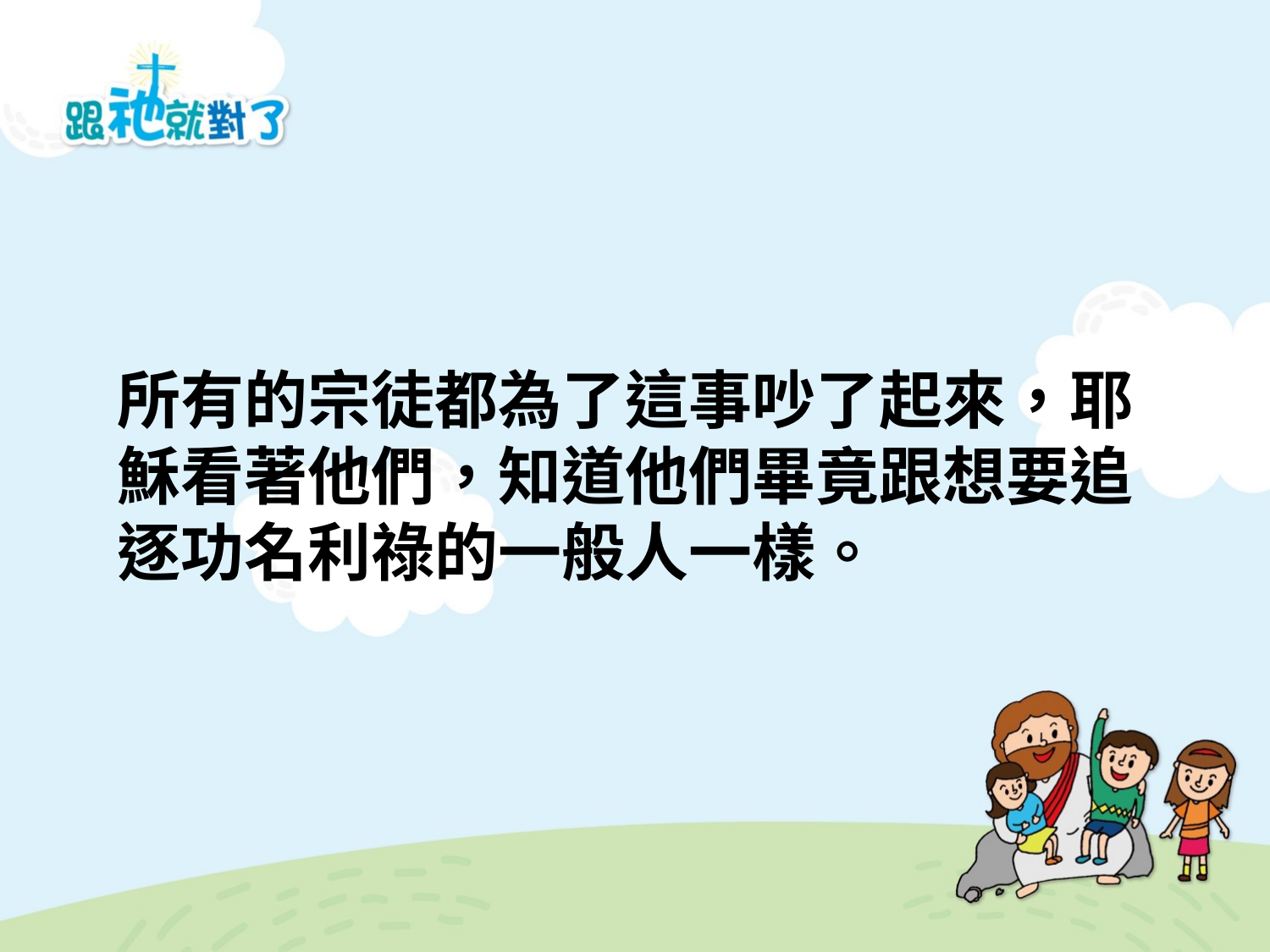

所有的宗徒都為了這事吵了起來，耶穌看著他們，知道他們畢竟跟想要追逐功名利祿的一般人一樣。